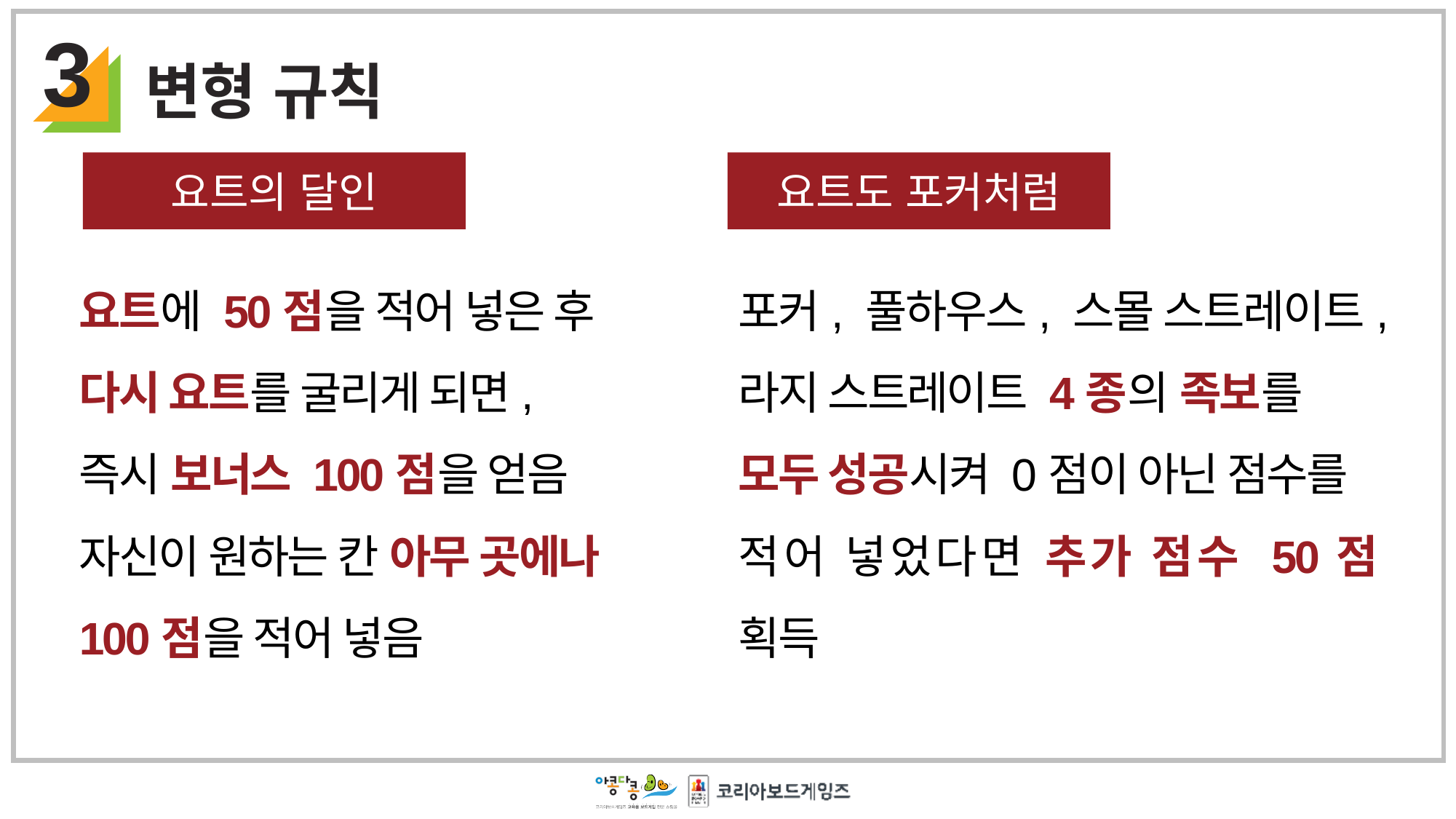

3
변형 규칙
요트의 달인
요트도 포커처럼
요트에 50점을 적어 넣은 후
다시 요트를 굴리게 되면,
즉시 보너스 100점을 얻음
자신이 원하는 칸 아무 곳에나
100점을 적어 넣음
포커, 풀하우스, 스몰 스트레이트,
라지 스트레이트 4종의 족보를
모두 성공시켜 0점이 아닌 점수를
적어 넣었다면 추가 점수 50점 획득